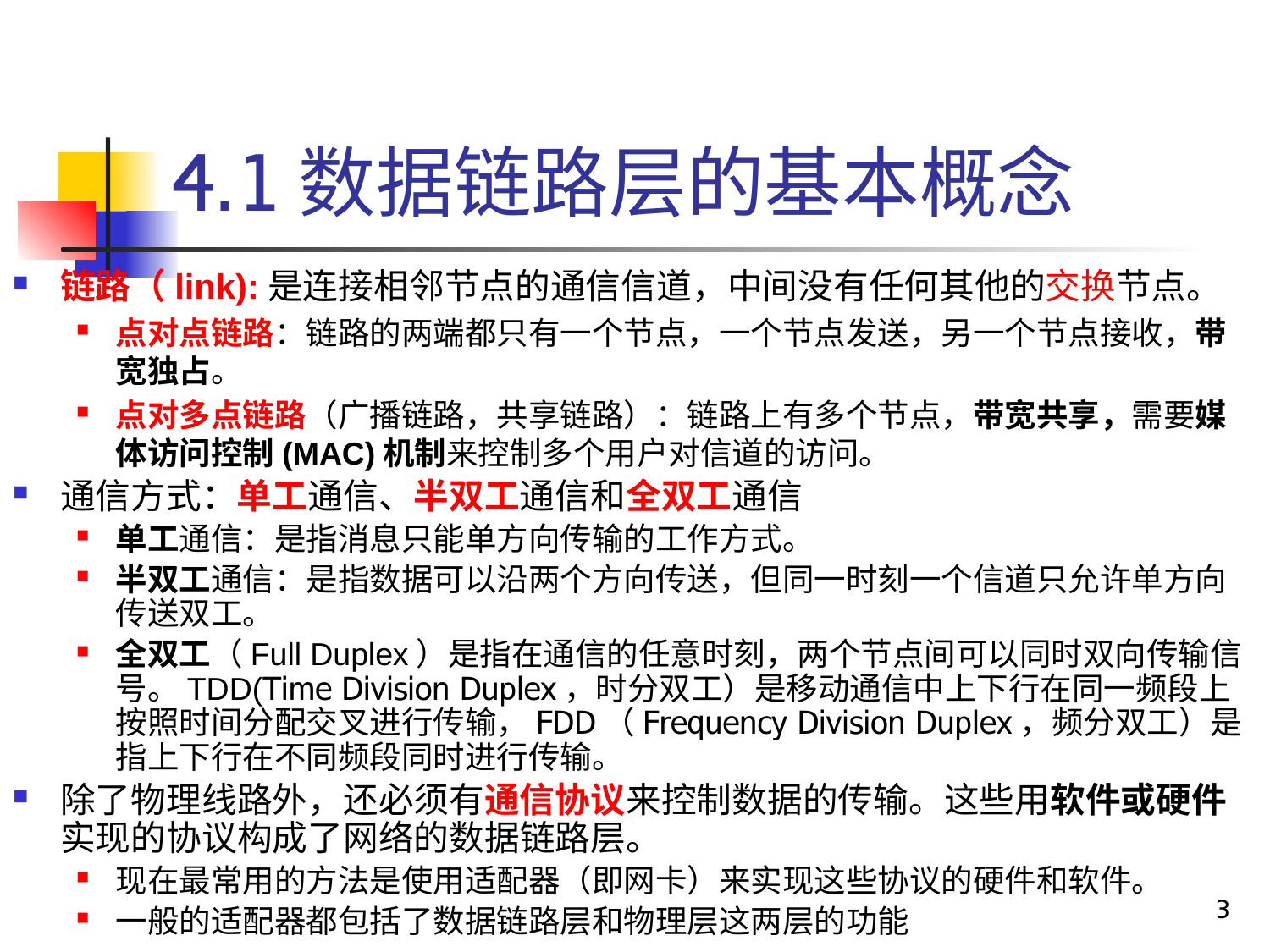

# 4.1数据链路层的基本概念
链路（link):是连接相邻节点的通信信道，中间没有任何其他的交换节点。
点对点链路：链路的两端都只有一个节点，一个节点发送，另一个节点接收，带宽独占。
点对多点链路（广播链路，共享链路）：链路上有多个节点，带宽共享，需要媒体访问控制(MAC)机制来控制多个用户对信道的访问。
通信方式：单工通信、半双工通信和全双工通信
单工通信：是指消息只能单方向传输的工作方式。
半双工通信：是指数据可以沿两个方向传送，但同一时刻一个信道只允许单方向传送双工。
全双工（Full Duplex）是指在通信的任意时刻，两个节点间可以同时双向传输信号。TDD(Time Division Duplex，时分双工）是移动通信中上下行在同一频段上按照时间分配交叉进行传输，FDD（Frequency Division Duplex，频分双工）是指上下行在不同频段同时进行传输。
除了物理线路外，还必须有通信协议来控制数据的传输。这些用软件或硬件实现的协议构成了网络的数据链路层。
现在最常用的方法是使用适配器（即网卡）来实现这些协议的硬件和软件。
一般的适配器都包括了数据链路层和物理层这两层的功能

3